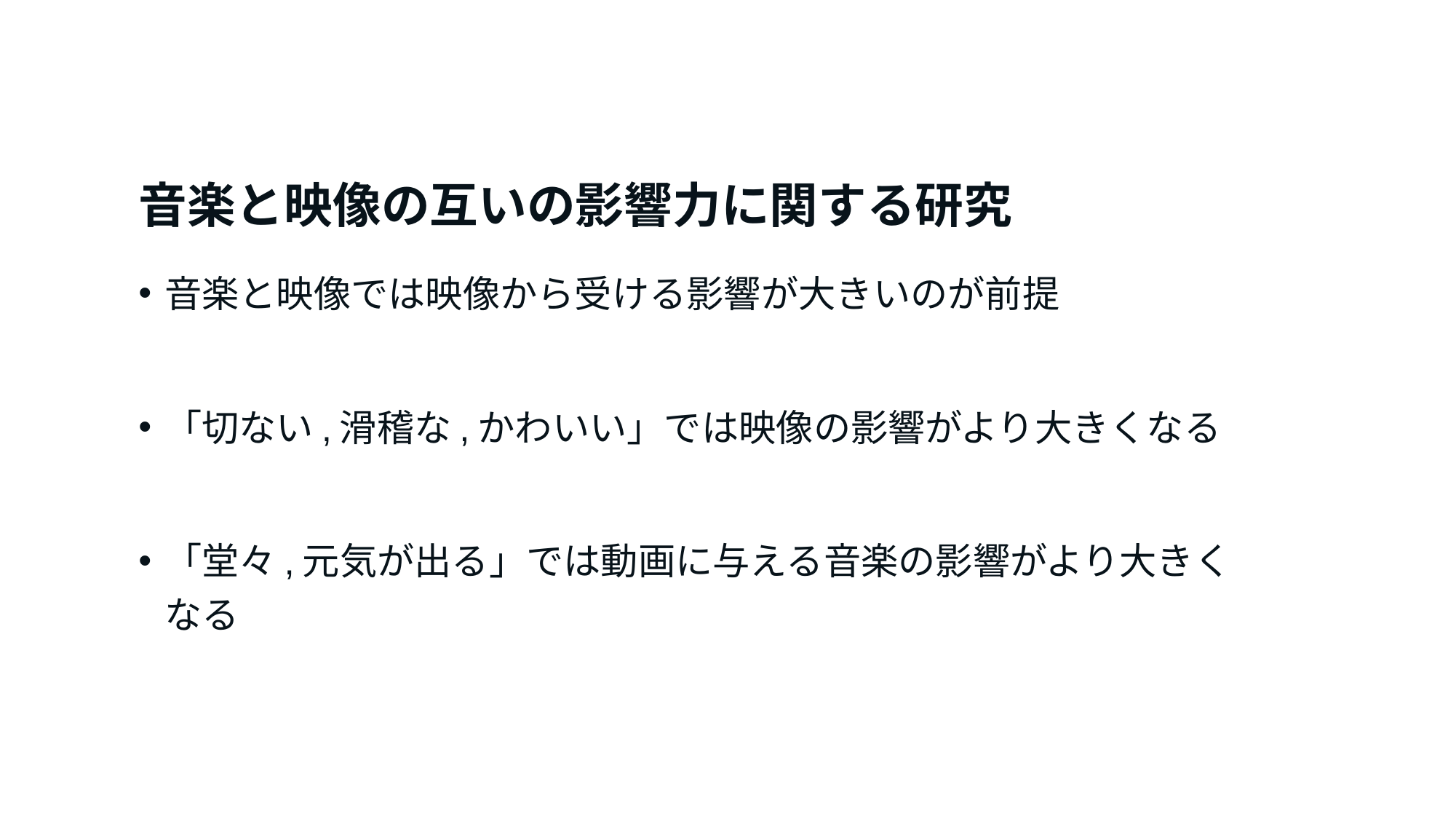

# 音楽と映像の互いの影響力に関する研究
音楽と映像では映像から受ける影響が大きいのが前提

「切ない,滑稽な,かわいい」では映像の影響がより大きくなる

「堂々,元気が出る」では動画に与える音楽の影響がより大きくなる